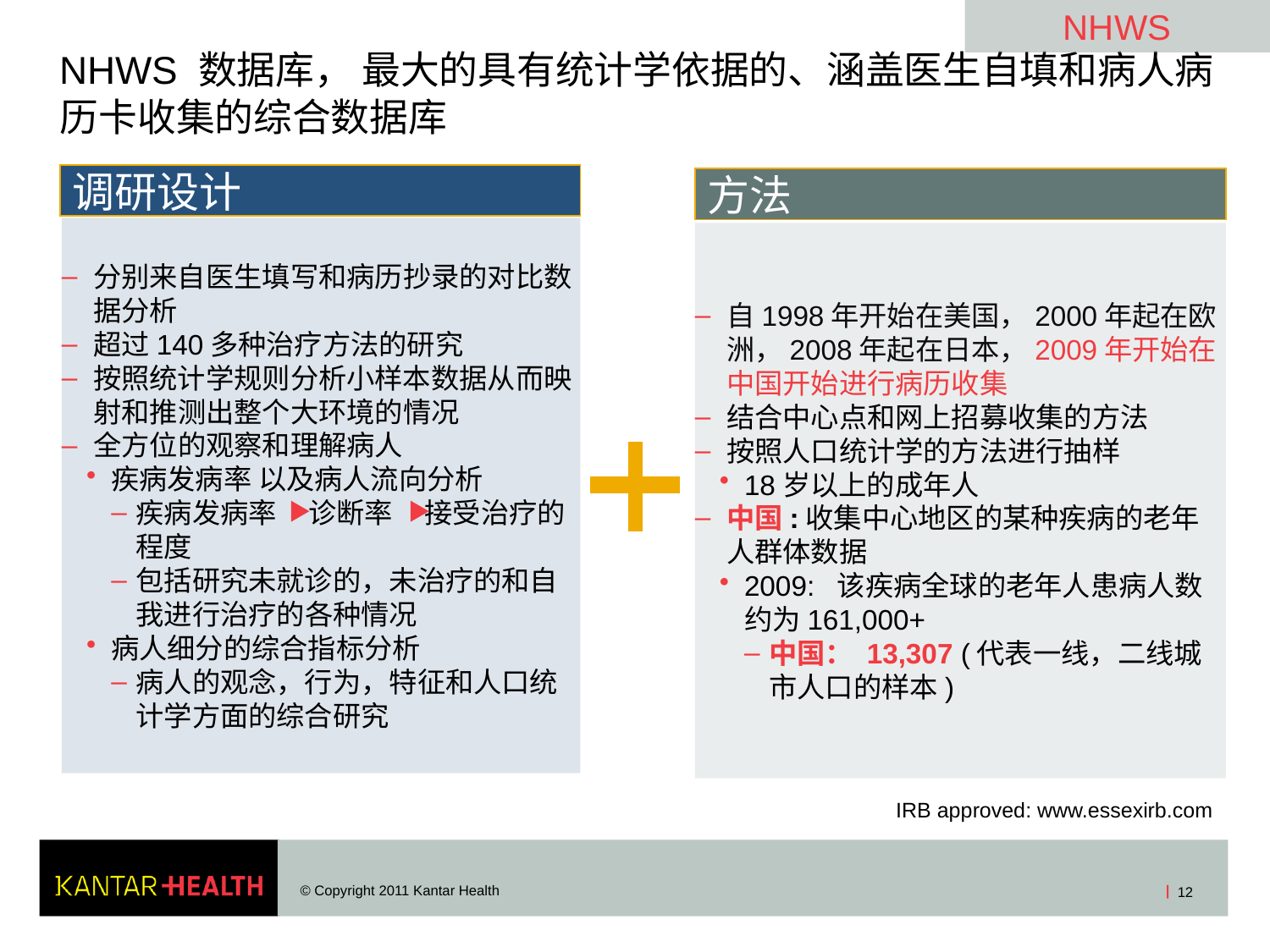

NHWS
# NHWS 数据库， 最大的具有统计学依据的、涵盖医生自填和病人病历卡收集的综合数据库
调研设计
方法
分别来自医生填写和病历抄录的对比数据分析
超过140多种治疗方法的研究
按照统计学规则分析小样本数据从而映射和推测出整个大环境的情况
全方位的观察和理解病人
疾病发病率 以及病人流向分析
疾病发病率     诊断率     接受治疗的程度
包括研究未就诊的，未治疗的和自我进行治疗的各种情况
病人细分的综合指标分析
病人的观念，行为，特征和人口统计学方面的综合研究
自1998年开始在美国，2000年起在欧洲，2008年起在日本，2009年开始在中国开始进行病历收集
结合中心点和网上招募收集的方法
按照人口统计学的方法进行抽样
18岁以上的成年人
中国:收集中心地区的某种疾病的老年人群体数据
2009:  该疾病全球的老年人患病人数约为161,000+
中国： 13,307 (代表一线，二线城市人口的样本)

IRB approved: www.essexirb.com
© Copyright 2011 Kantar Health
12